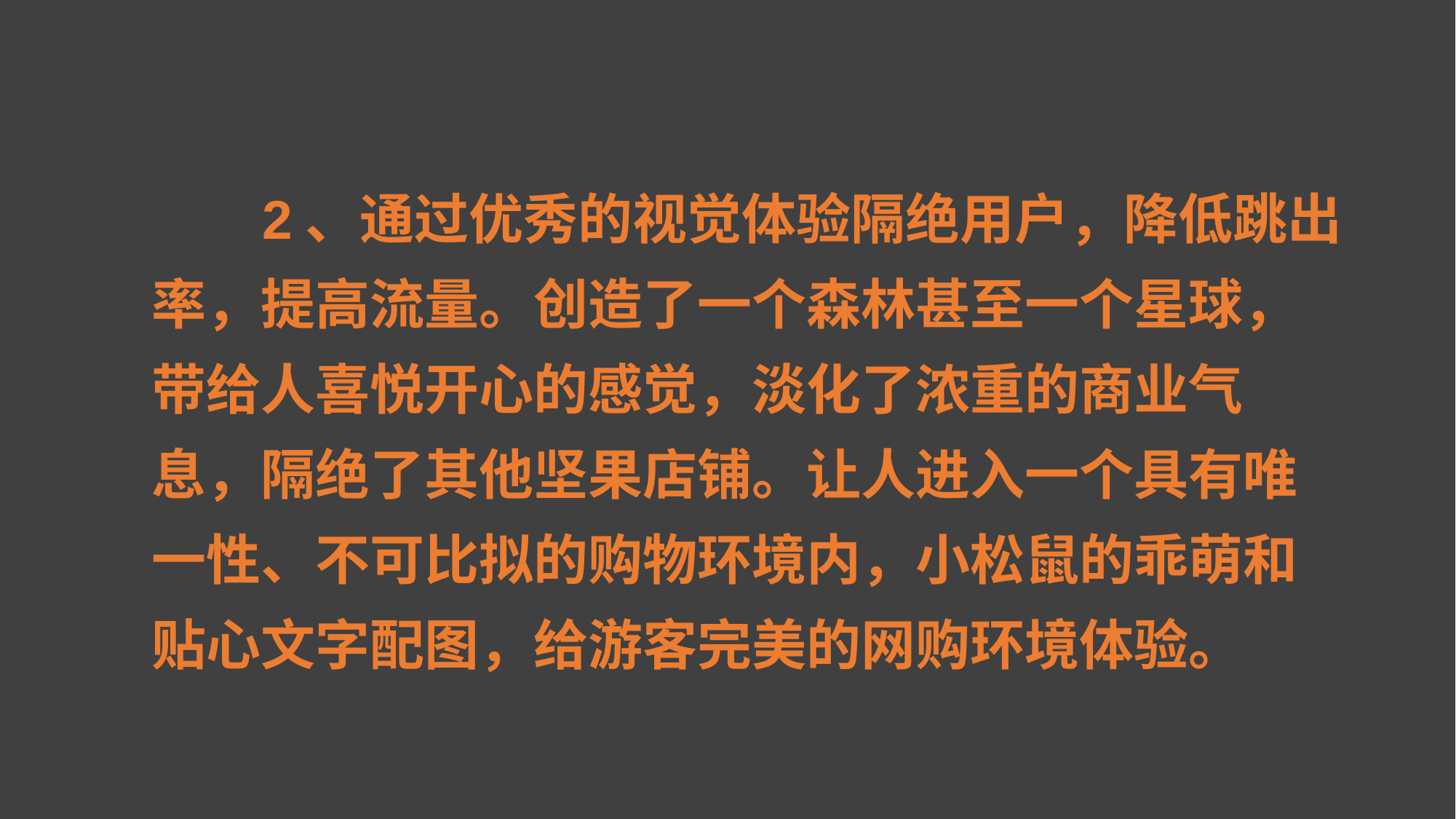

2、通过优秀的视觉体验隔绝用户，降低跳出率，提高流量。创造了一个森林甚至一个星球，带给人喜悦开心的感觉，淡化了浓重的商业气息，隔绝了其他坚果店铺。让人进入一个具有唯一性、不可比拟的购物环境内，小松鼠的乖萌和贴心文字配图，给游客完美的网购环境体验。